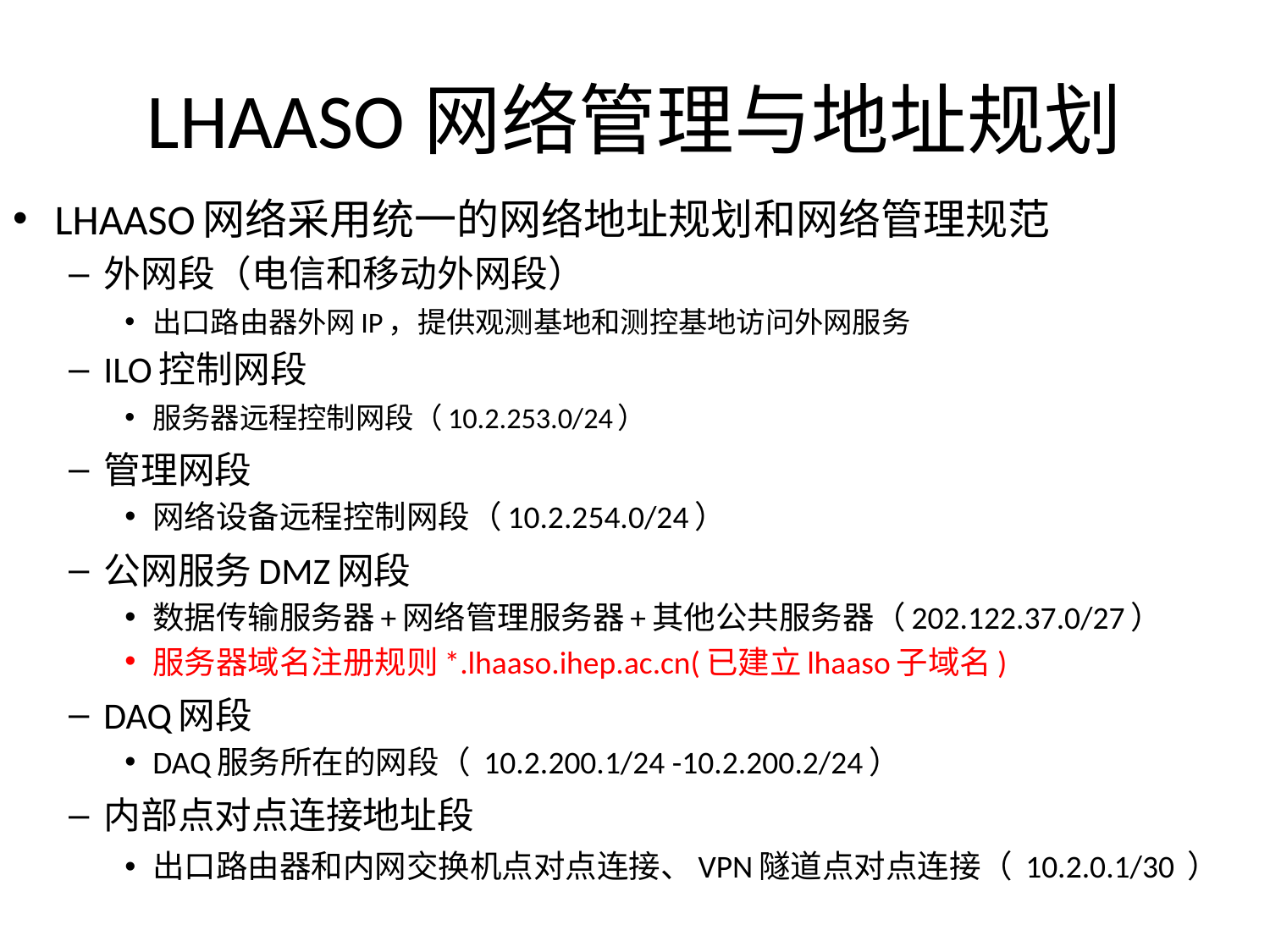

# LHAASO网络管理与地址规划
LHAASO网络采用统一的网络地址规划和网络管理规范
外网段（电信和移动外网段）
出口路由器外网IP，提供观测基地和测控基地访问外网服务
ILO控制网段
服务器远程控制网段（10.2.253.0/24）
管理网段
网络设备远程控制网段（10.2.254.0/24）
公网服务DMZ网段
数据传输服务器+网络管理服务器+其他公共服务器（202.122.37.0/27）
服务器域名注册规则*.lhaaso.ihep.ac.cn(已建立lhaaso子域名)
DAQ网段
DAQ服务所在的网段（ 10.2.200.1/24 -10.2.200.2/24）
内部点对点连接地址段
出口路由器和内网交换机点对点连接、VPN隧道点对点连接（ 10.2.0.1/30 ）